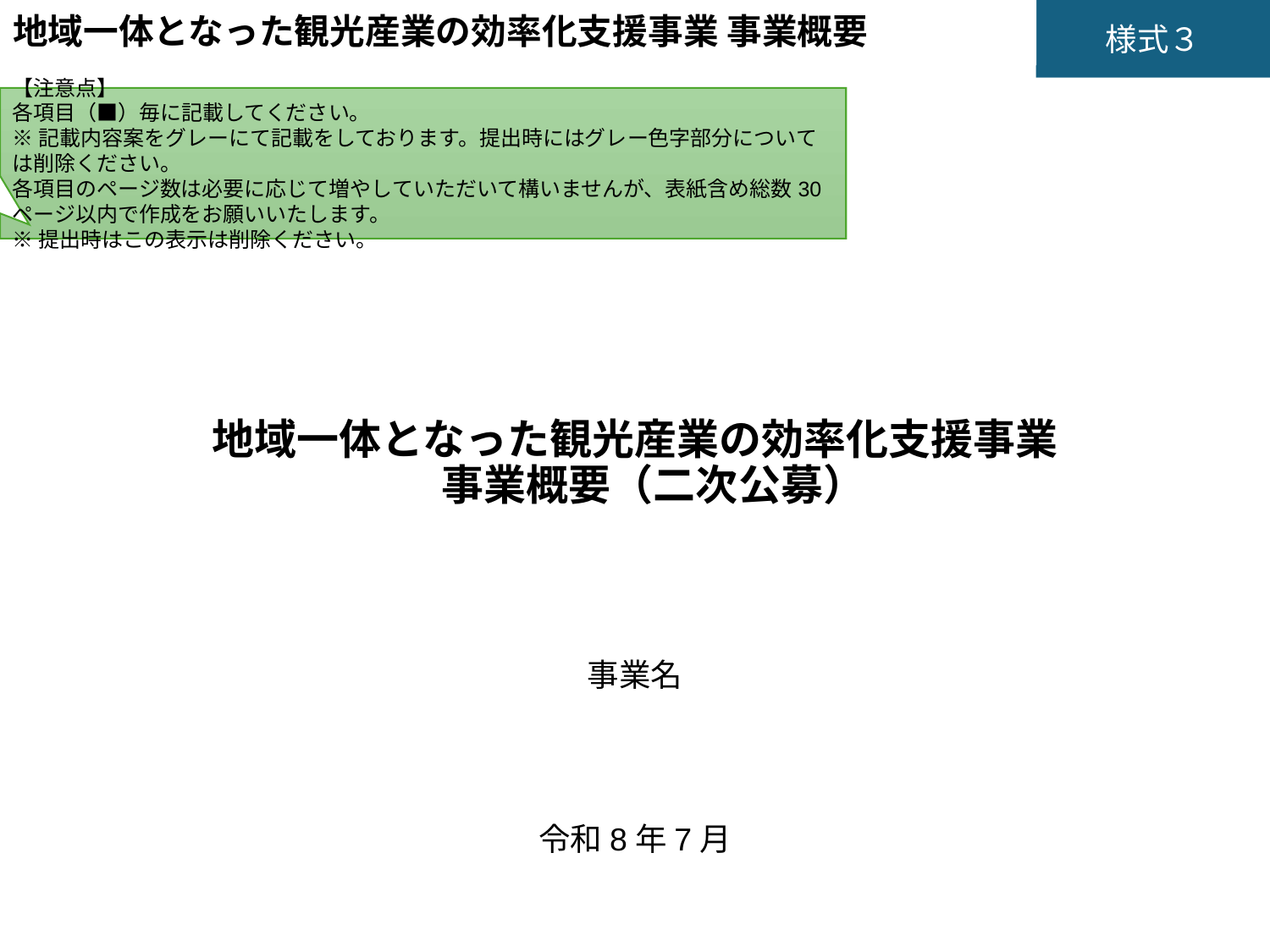

地域一体となった観光産業の効率化支援事業 事業概要
【注意点】
各項目（■）毎に記載してください。
※記載内容案をグレーにて記載をしております。提出時にはグレー色字部分については削除ください。
各項目のページ数は必要に応じて増やしていただいて構いませんが、表紙含め総数30ページ以内で作成をお願いいたします。
※提出時はこの表示は削除ください。
# 地域一体となった観光産業の効率化支援事業 事業概要（二次公募）
事業名
令和8年7月